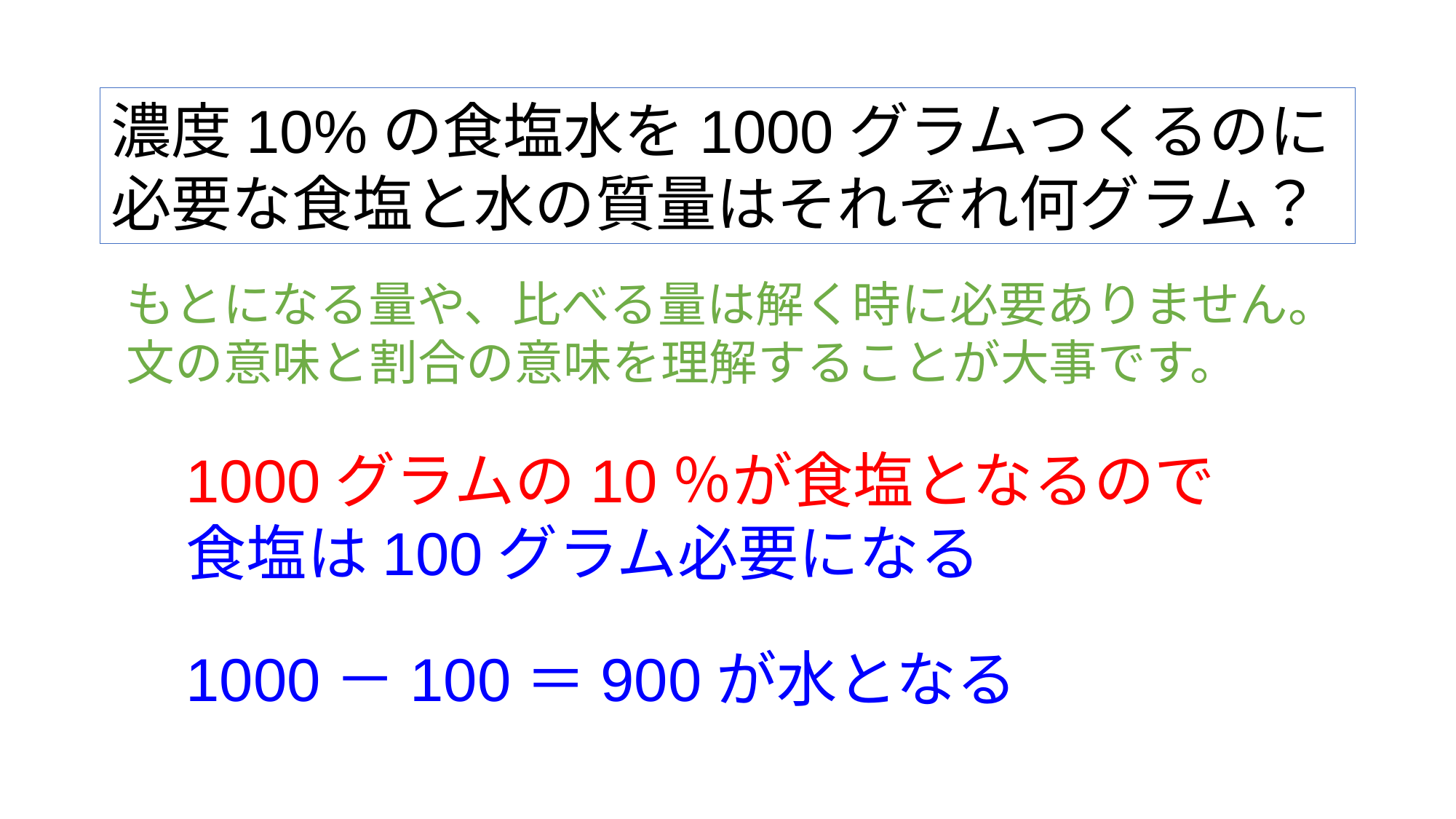

濃度10%の食塩水を1000グラムつくるのに
必要な食塩と水の質量はそれぞれ何グラム？
もとになる量や、比べる量は解く時に必要ありません。
文の意味と割合の意味を理解することが大事です。
1000グラムの10％が食塩となるので
食塩は100グラム必要になる
1000－100＝900が水となる